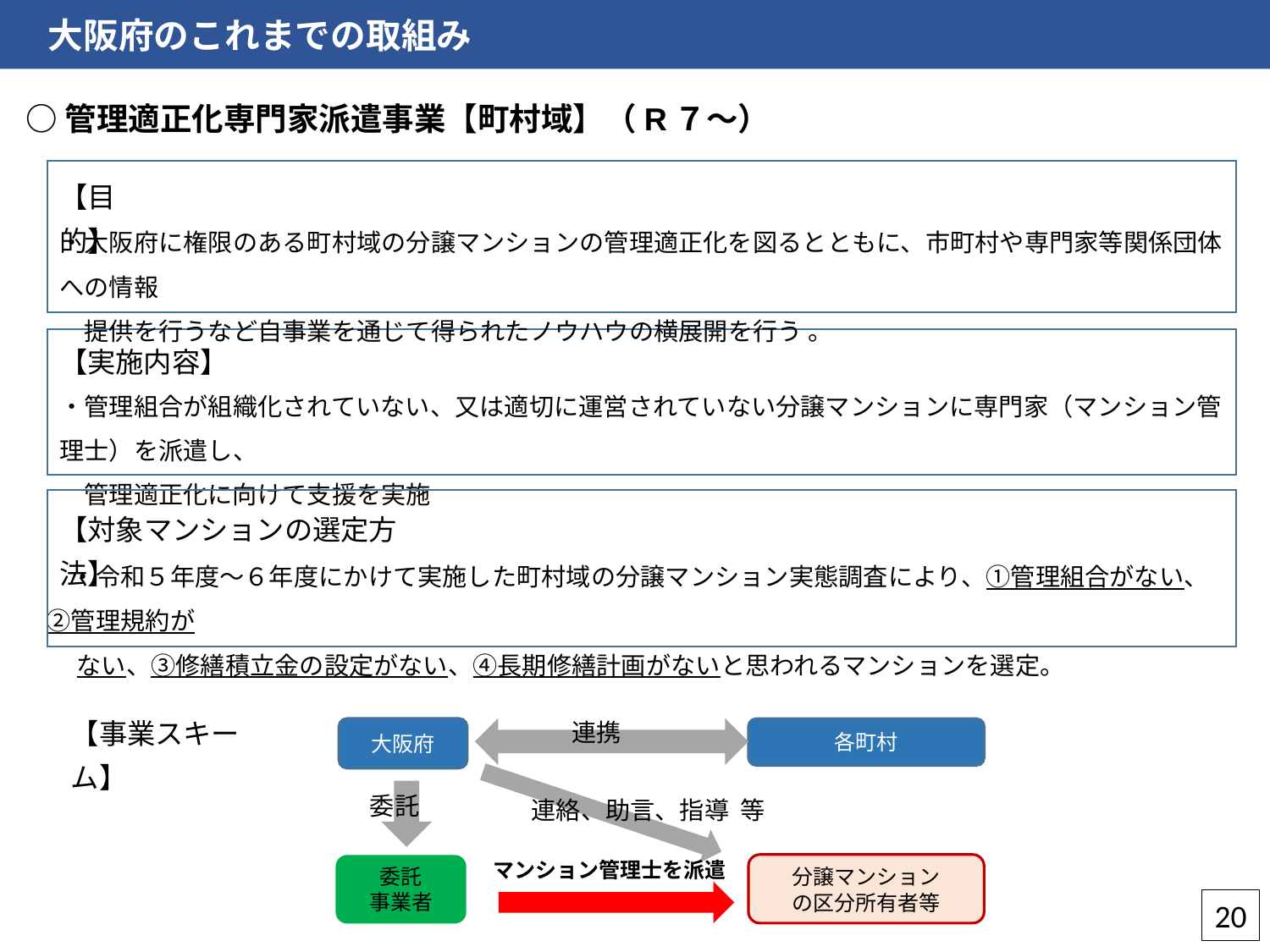

大阪府のこれまでの取組み
○管理適正化専門家派遣事業【町村域】（R７～）

【目的】
・大阪府に権限のある町村域の分譲マンションの管理適正化を図るとともに、市町村や専門家等関係団体への情報
　提供を行うなど自事業を通じて得られたノウハウの横展開を行う 。
【実施内容】

・管理組合が組織化されていない、又は適切に運営されていない分譲マンションに専門家（マンション管理士）を派遣し、
　管理適正化に向けて支援を実施

【対象マンションの選定方法】
　・令和５年度～６年度にかけて実施した町村域の分譲マンション実態調査により、①管理組合がない、②管理規約が
　 ない、③修繕積立金の設定がない、④長期修繕計画がないと思われるマンションを選定。
【事業スキーム】
連携

大阪府
各町村

委託

連絡、助言、指導  等
マンション管理士を派遣
分譲マンション
の区分所有者等
委託
事業者

20